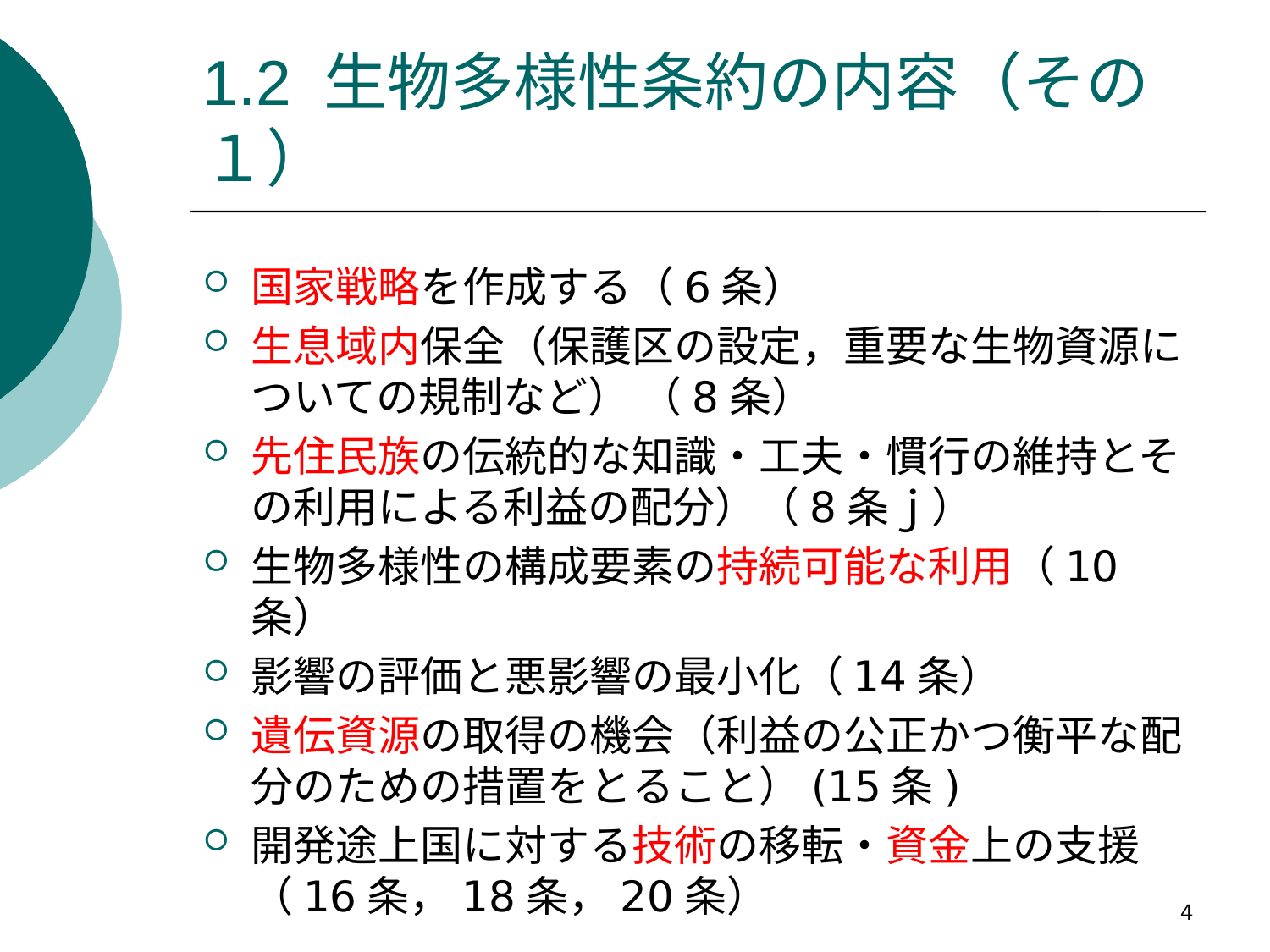

# 1.2 生物多様性条約の内容（その１）
国家戦略を作成する（6条）
生息域内保全（保護区の設定，重要な生物資源についての規制など） （8条）
先住民族の伝統的な知識・工夫・慣行の維持とその利用による利益の配分）（8条ｊ）
生物多様性の構成要素の持続可能な利用（10条）
影響の評価と悪影響の最小化（14条）
遺伝資源の取得の機会（利益の公正かつ衡平な配分のための措置をとること）(15条)
開発途上国に対する技術の移転・資金上の支援（16条，18条，20条）

4